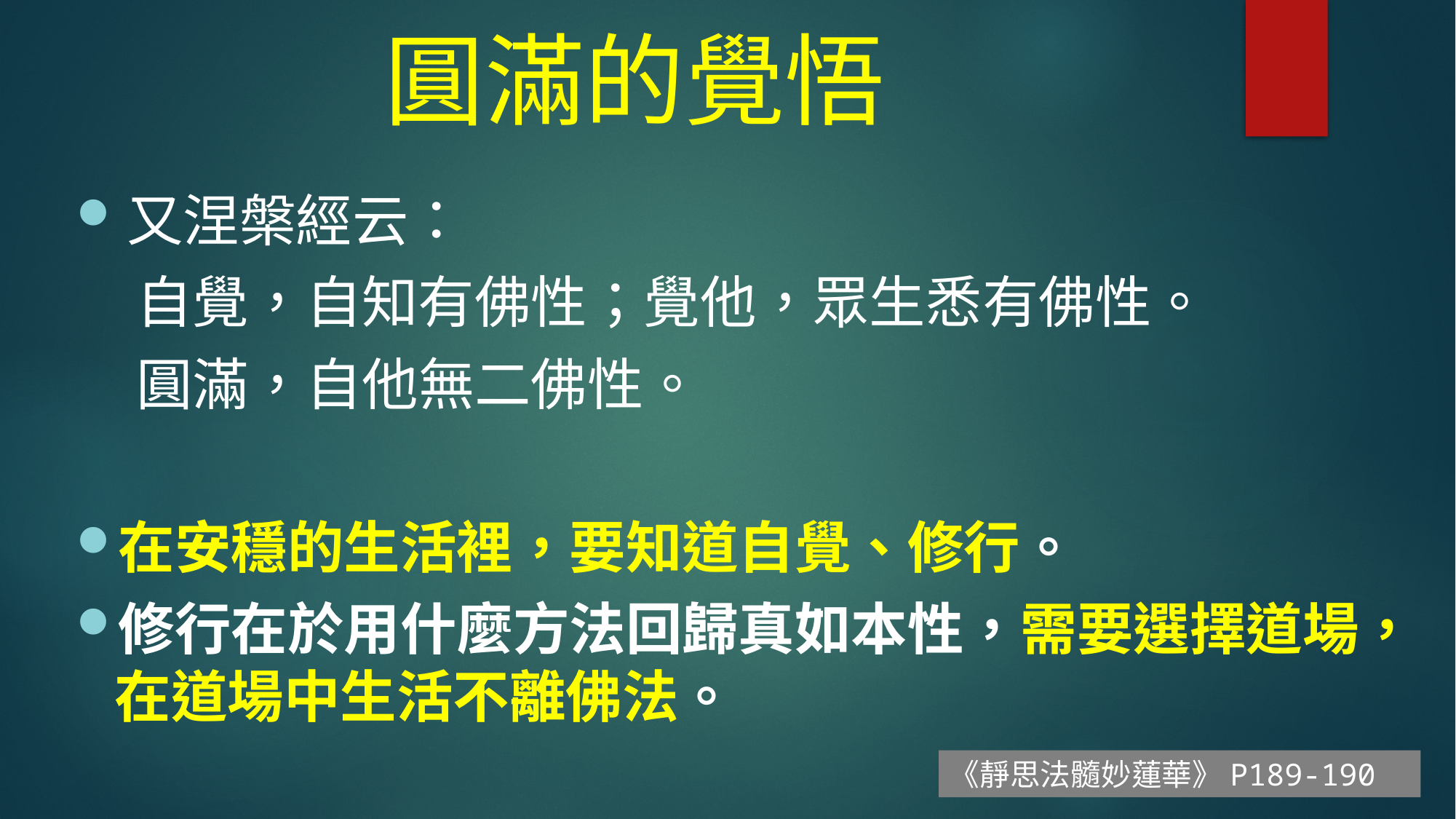

# 圓滿的覺悟
又涅槃經云：
自覺，自知有佛性；覺他，眾生悉有佛性。
圓滿，自他無二佛性。

在安穩的生活裡，要知道自覺、修行。
修行在於用什麼方法回歸真如本性，需要選擇道場，在道場中生活不離佛法。
《靜思法髓妙蓮華》P189-190